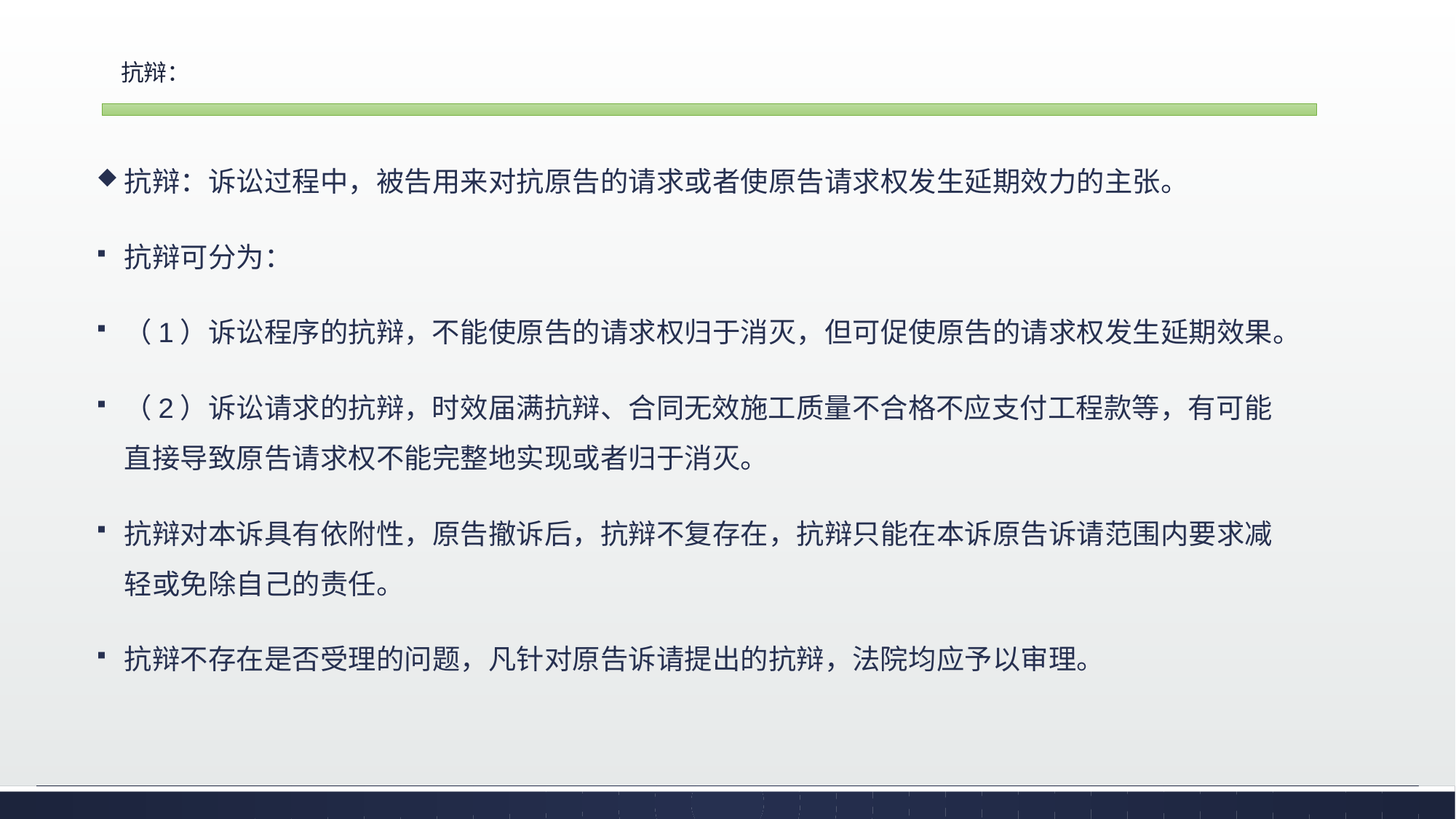

# 抗辩：

抗辩：诉讼过程中，被告用来对抗原告的请求或者使原告请求权发生延期效力的主张。
抗辩可分为：
（1）诉讼程序的抗辩，不能使原告的请求权归于消灭，但可促使原告的请求权发生延期效果。
（2）诉讼请求的抗辩，时效届满抗辩、合同无效施工质量不合格不应支付工程款等，有可能直接导致原告请求权不能完整地实现或者归于消灭。
抗辩对本诉具有依附性，原告撤诉后，抗辩不复存在，抗辩只能在本诉原告诉请范围内要求减轻或免除自己的责任。
抗辩不存在是否受理的问题，凡针对原告诉请提出的抗辩，法院均应予以审理。